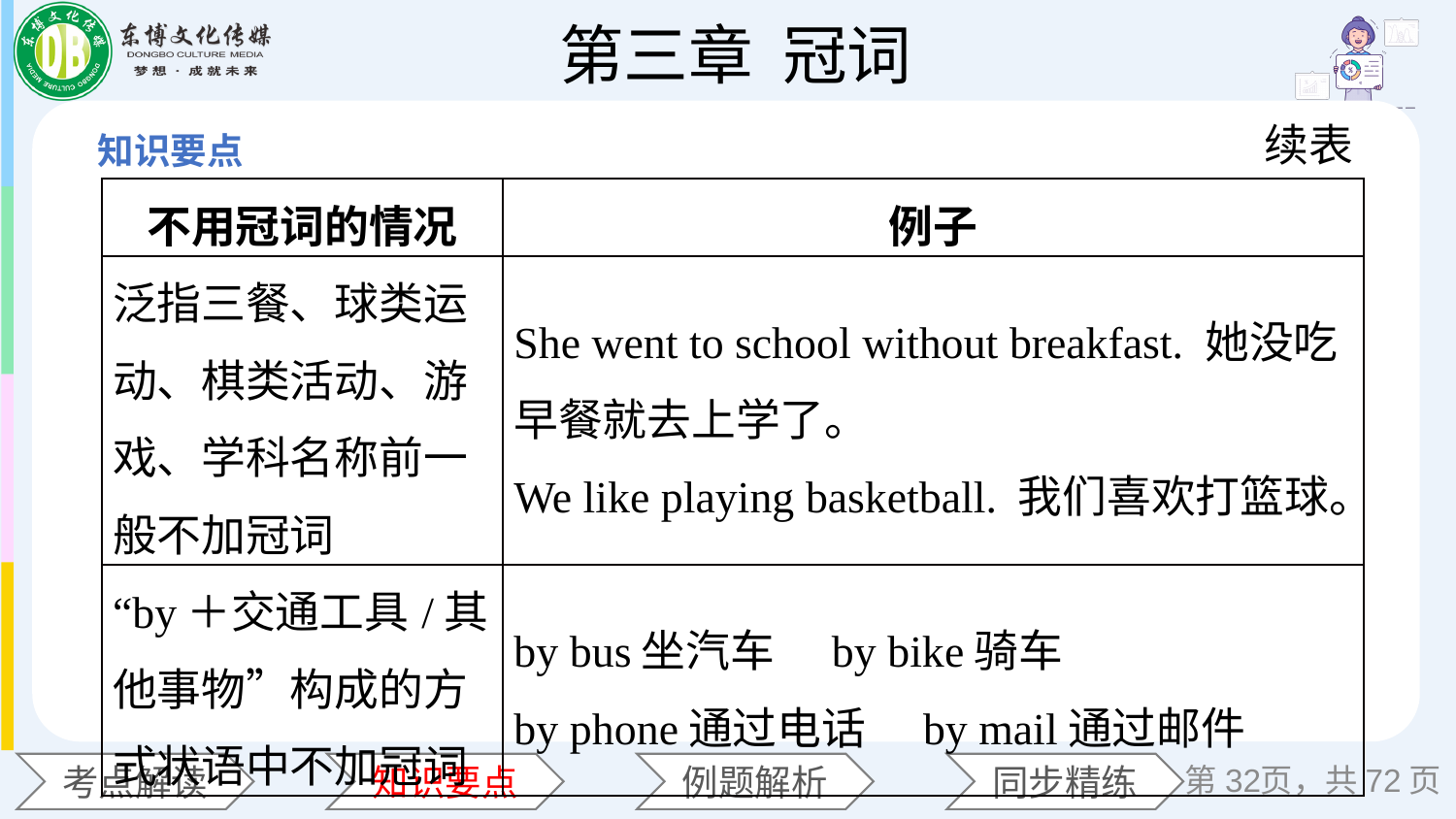

续表
| 不用冠词的情况 | 例子 |
| --- | --- |
| 泛指三餐、球类运动、棋类活动、游戏、学科名称前一般不加冠词 | She went to school without breakfast. 她没吃早餐就去上学了。 We like playing basketball. 我们喜欢打篮球。 |
| “by＋交通工具/其他事物”构成的方式状语中不加冠词 | by bus坐汽车　by bike骑车 by phone通过电话　by mail通过邮件 |

第32页，共72页